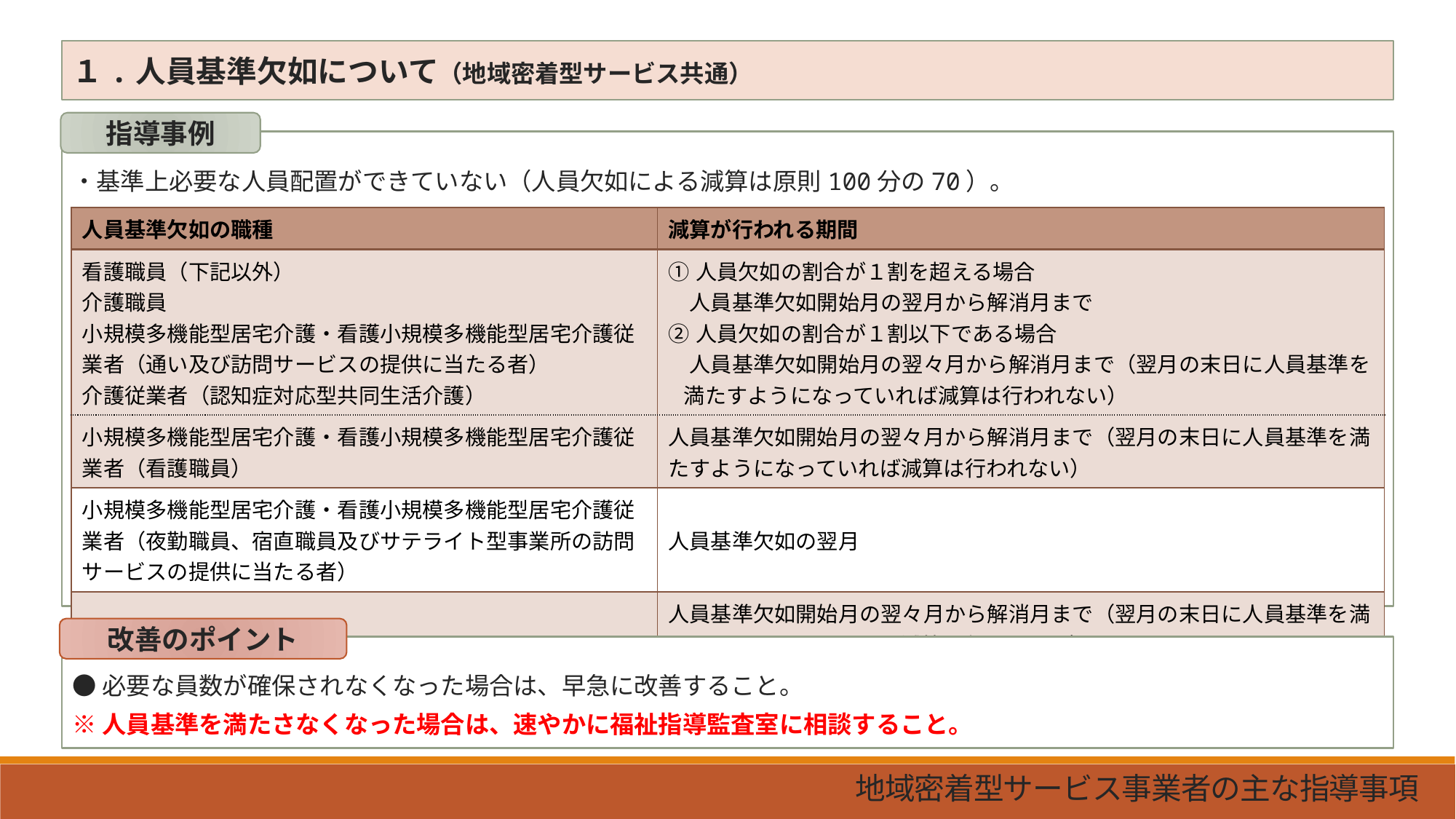

１.人員基準欠如について（地域密着型サービス共通）
指導事例

・基準上必要な人員配置ができていない（人員欠如による減算は原則100分の70）。

| 人員基準欠如の職種 | 減算が行われる期間 |
| --- | --- |
| 看護職員（下記以外） 介護職員 小規模多機能型居宅介護・看護小規模多機能型居宅介護従業者（通い及び訪問サービスの提供に当たる者） 介護従業者（認知症対応型共同生活介護） | ①人員欠如の割合が１割を超える場合 　人員基準欠如開始月の翌月から解消月まで ②人員欠如の割合が１割以下である場合 　人員基準欠如開始月の翌々月から解消月まで（翌月の末日に人員基準を 満たすようになっていれば減算は行われない） |
| 小規模多機能型居宅介護・看護小規模多機能型居宅介護従業者（看護職員） | 人員基準欠如開始月の翌々月から解消月まで（翌月の末日に人員基準を満たすようになっていれば減算は行われない） |
| 小規模多機能型居宅介護・看護小規模多機能型居宅介護従業者（夜勤職員、宿直職員及びサテライト型事業所の訪問サービスの提供に当たる者） | 人員基準欠如の翌月 |
| 上記以外の従業者 | 人員基準欠如開始月の翌々月から解消月まで（翌月の末日に人員基準を満たすようになっていれば減算は行われない） |
改善のポイント

●必要な員数が確保されなくなった場合は、早急に改善すること。
※人員基準を満たさなくなった場合は、速やかに福祉指導監査室に相談すること。
地域密着型サービス事業者の主な指導事項